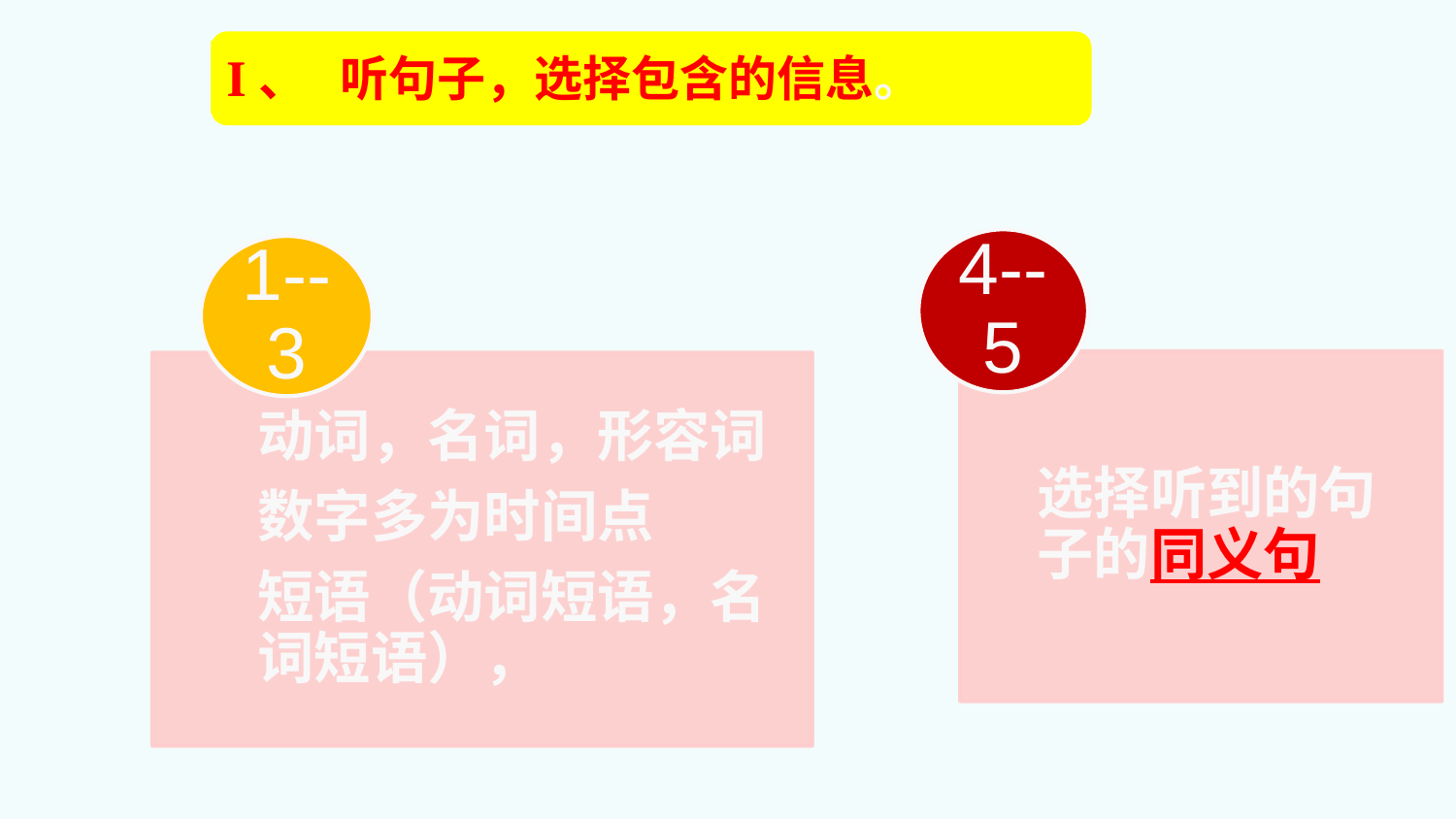

I、   听句子，选择包含的信息。
动词，名词，形容词
数字多为时间点
短语（动词短语，名词短语），
1--3
选择听到的句子的同义句
4--5